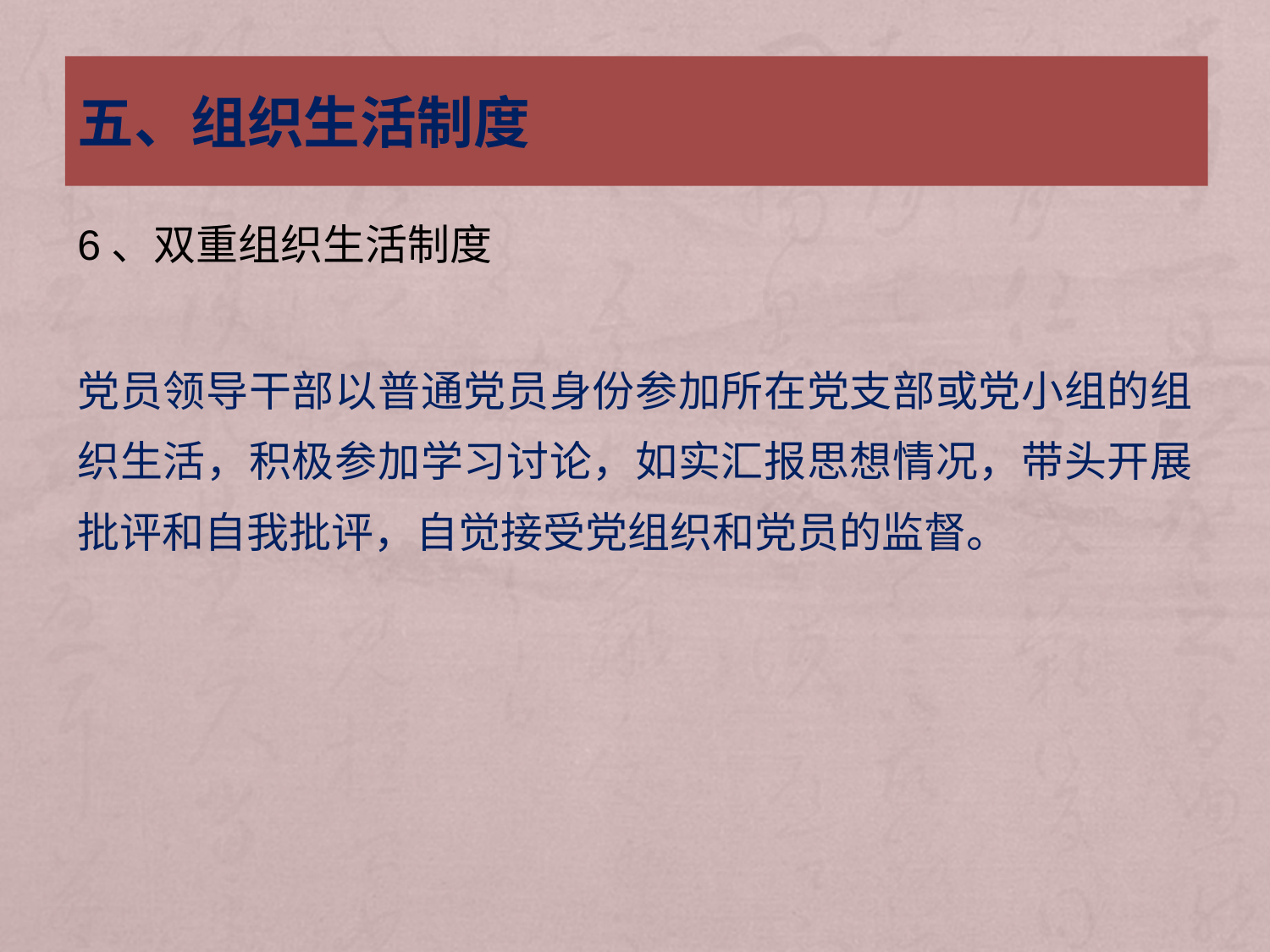

五、组织生活制度
6、双重组织生活制度

党员领导干部以普通党员身份参加所在党支部或党小组的组织生活，积极参加学习讨论，如实汇报思想情况，带头开展批评和自我批评，自觉接受党组织和党员的监督。